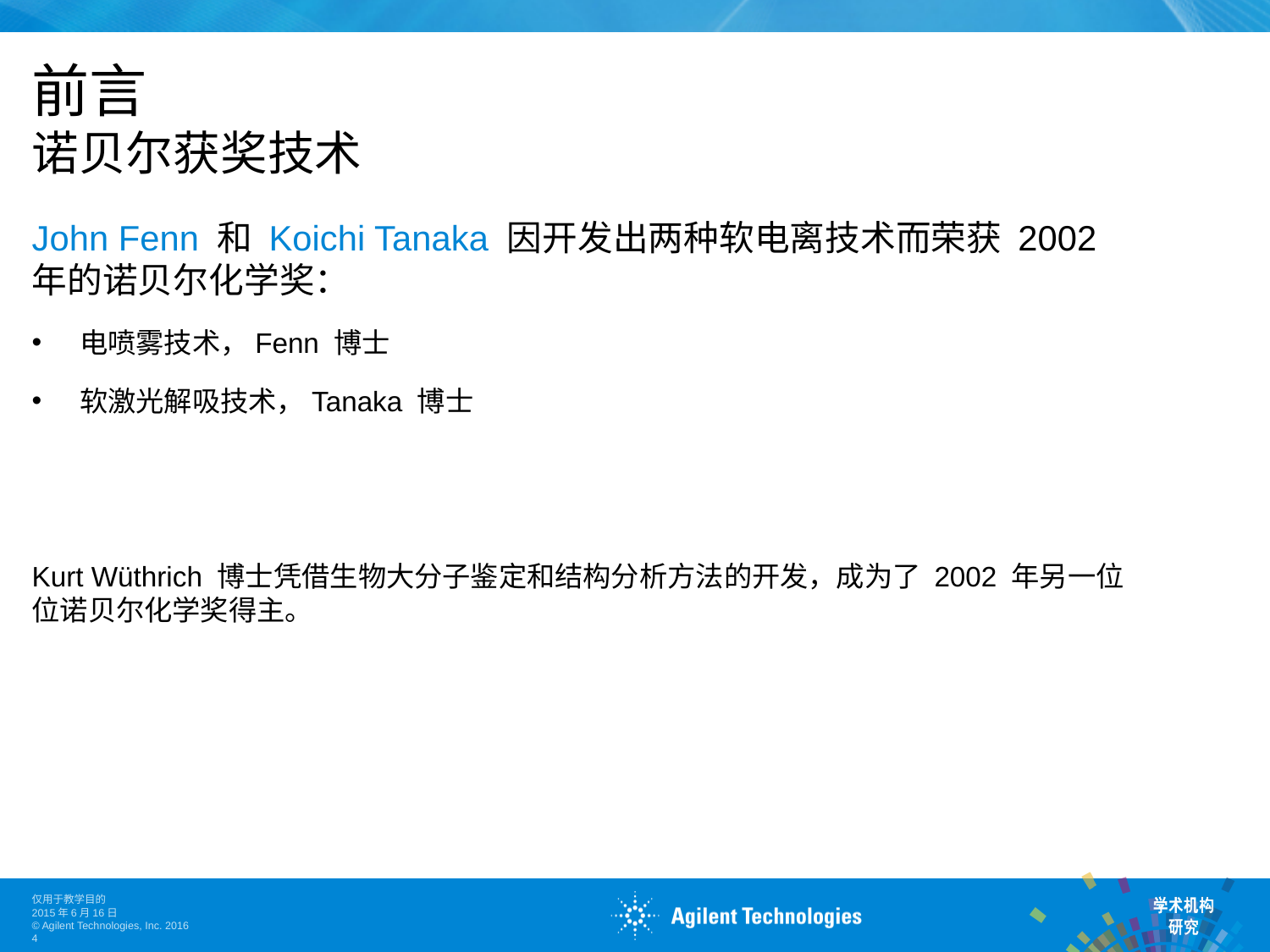

# 前言 诺贝尔获奖技术
John Fenn 和 Koichi Tanaka 因开发出两种软电离技术而荣获 2002 年的诺贝尔化学奖：
电喷雾技术，Fenn 博士
软激光解吸技术，Tanaka 博士

Kurt Wüthrich 博士凭借生物大分子鉴定和结构分析方法的开发，成为了 2002 年另一位位诺贝尔化学奖得主。